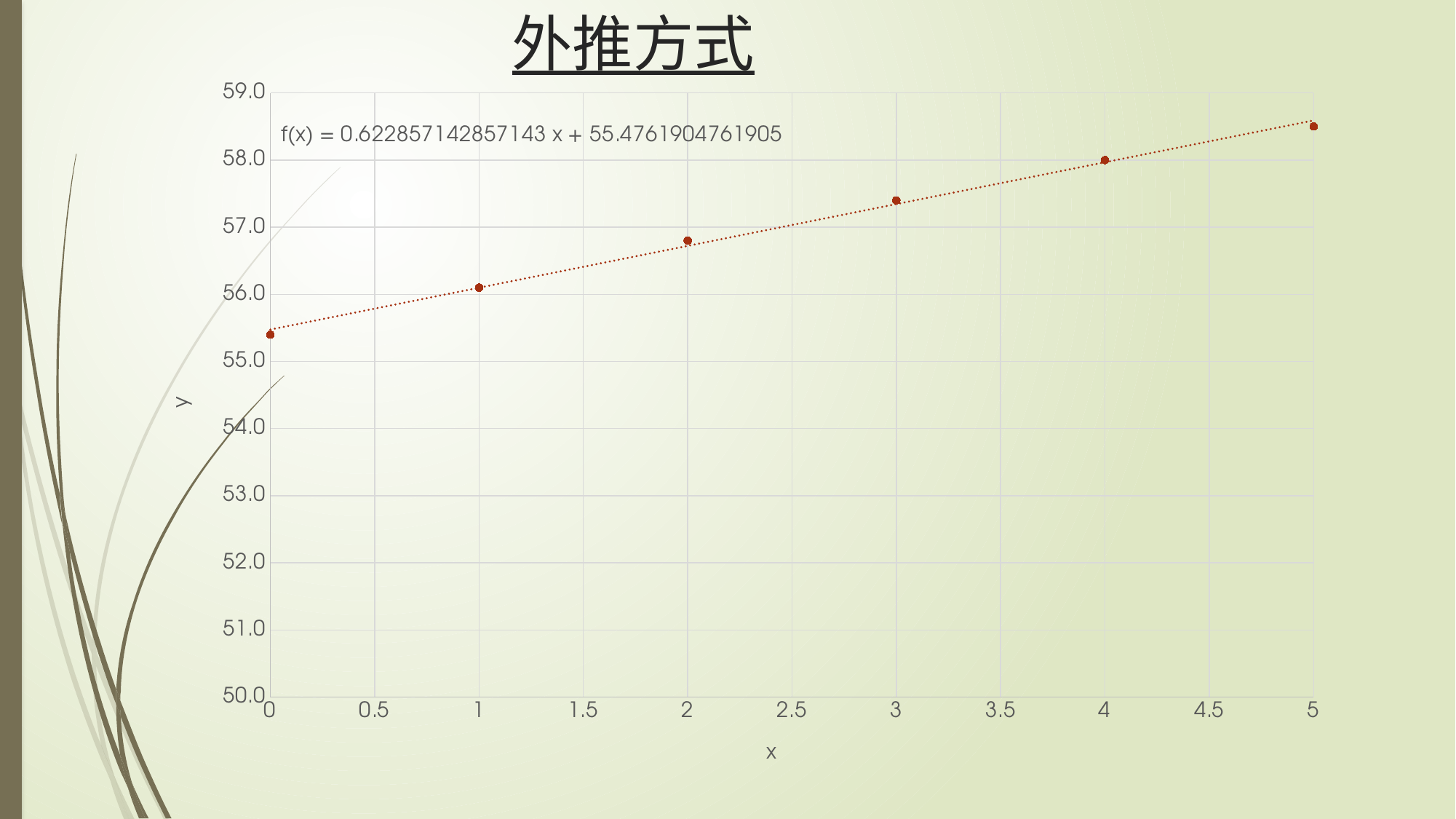

# 外推方式

### Chart

| Category |  |
|---|---|